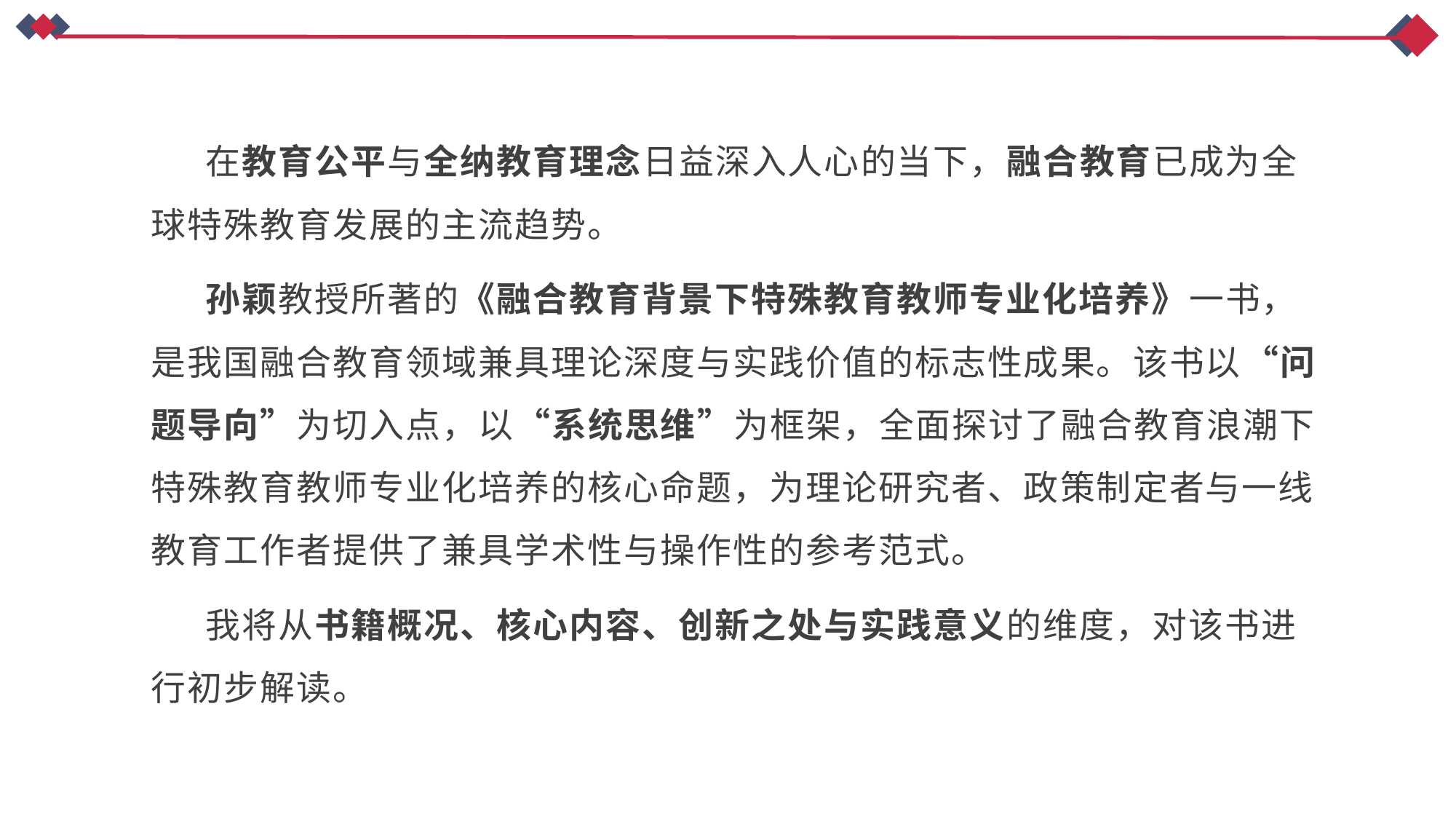

在教育公平与全纳教育理念日益深入人心的当下，融合教育已成为全球特殊教育发展的主流趋势。
孙颖教授所著的《融合教育背景下特殊教育教师专业化培养》一书，是我国融合教育领域兼具理论深度与实践价值的标志性成果。该书以“问题导向”为切入点，以“系统思维”为框架，全面探讨了融合教育浪潮下特殊教育教师专业化培养的核心命题，为理论研究者、政策制定者与一线教育工作者提供了兼具学术性与操作性的参考范式。
我将从书籍概况、核心内容、创新之处与实践意义的维度，对该书进行初步解读。